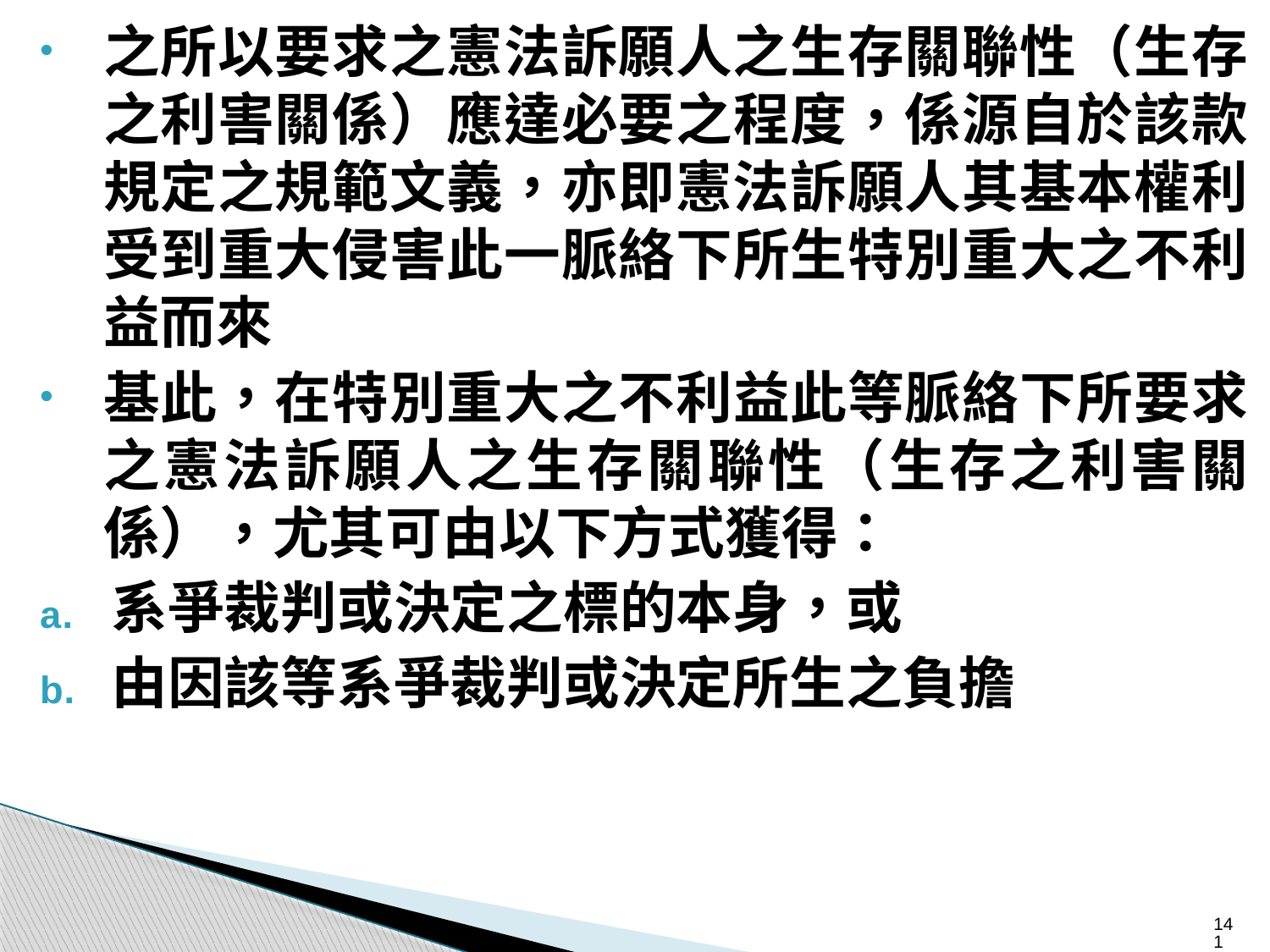

之所以要求之憲法訴願人之生存關聯性（生存之利害關係）應達必要之程度，係源自於該款規定之規範文義，亦即憲法訴願人其基本權利受到重大侵害此一脈絡下所生特別重大之不利益而來
基此，在特別重大之不利益此等脈絡下所要求之憲法訴願人之生存關聯性（生存之利害關係），尤其可由以下方式獲得：
系爭裁判或決定之標的本身，或
由因該等系爭裁判或決定所生之負擔

141